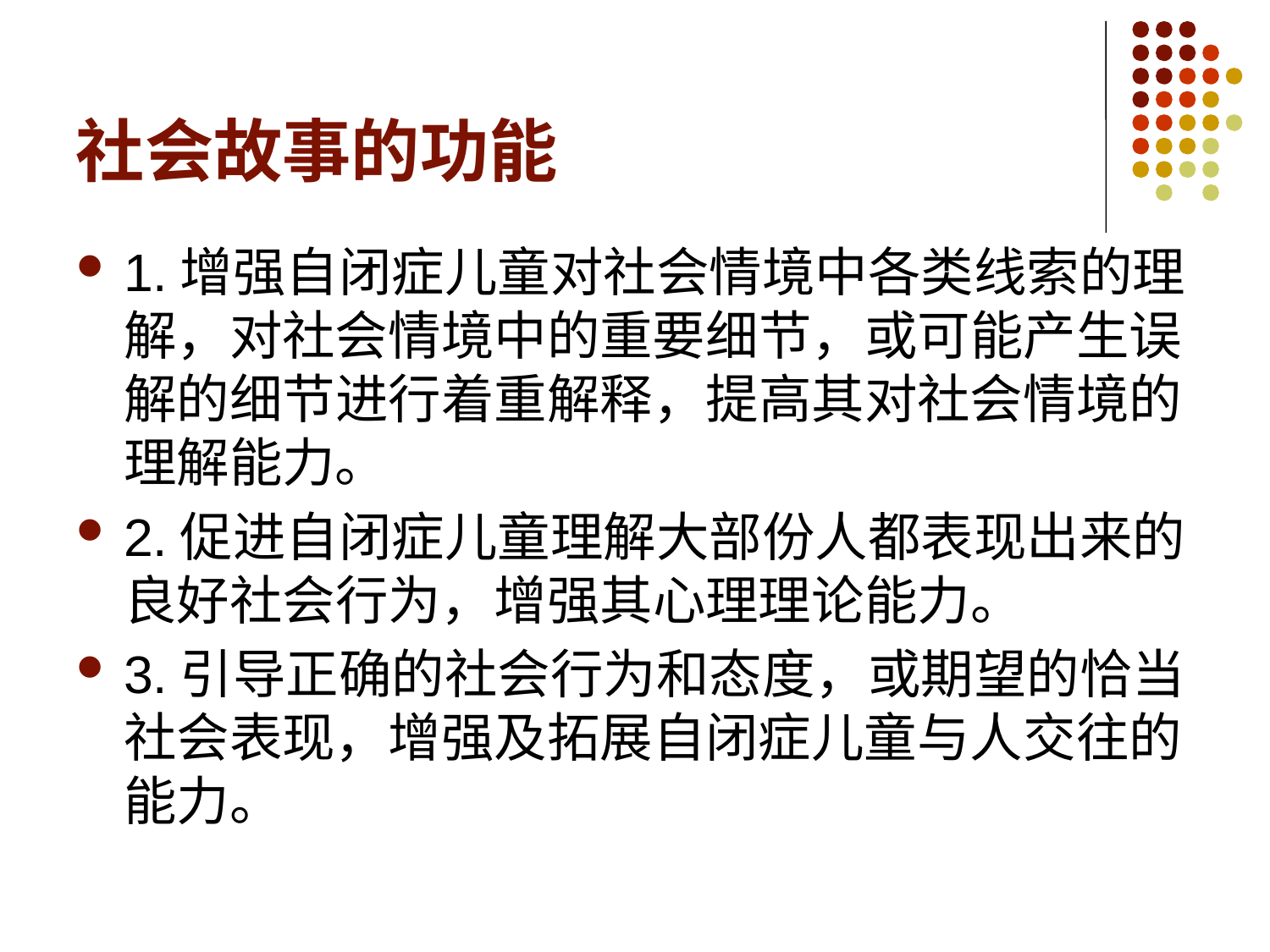

# 社会故事的功能
1.增强自闭症儿童对社会情境中各类线索的理解，对社会情境中的重要细节，或可能产生误解的细节进行着重解释，提高其对社会情境的理解能力。
2.促进自闭症儿童理解大部份人都表现出来的良好社会行为，增强其心理理论能力。
3.引导正确的社会行为和态度，或期望的恰当社会表现，增强及拓展自闭症儿童与人交往的能力。